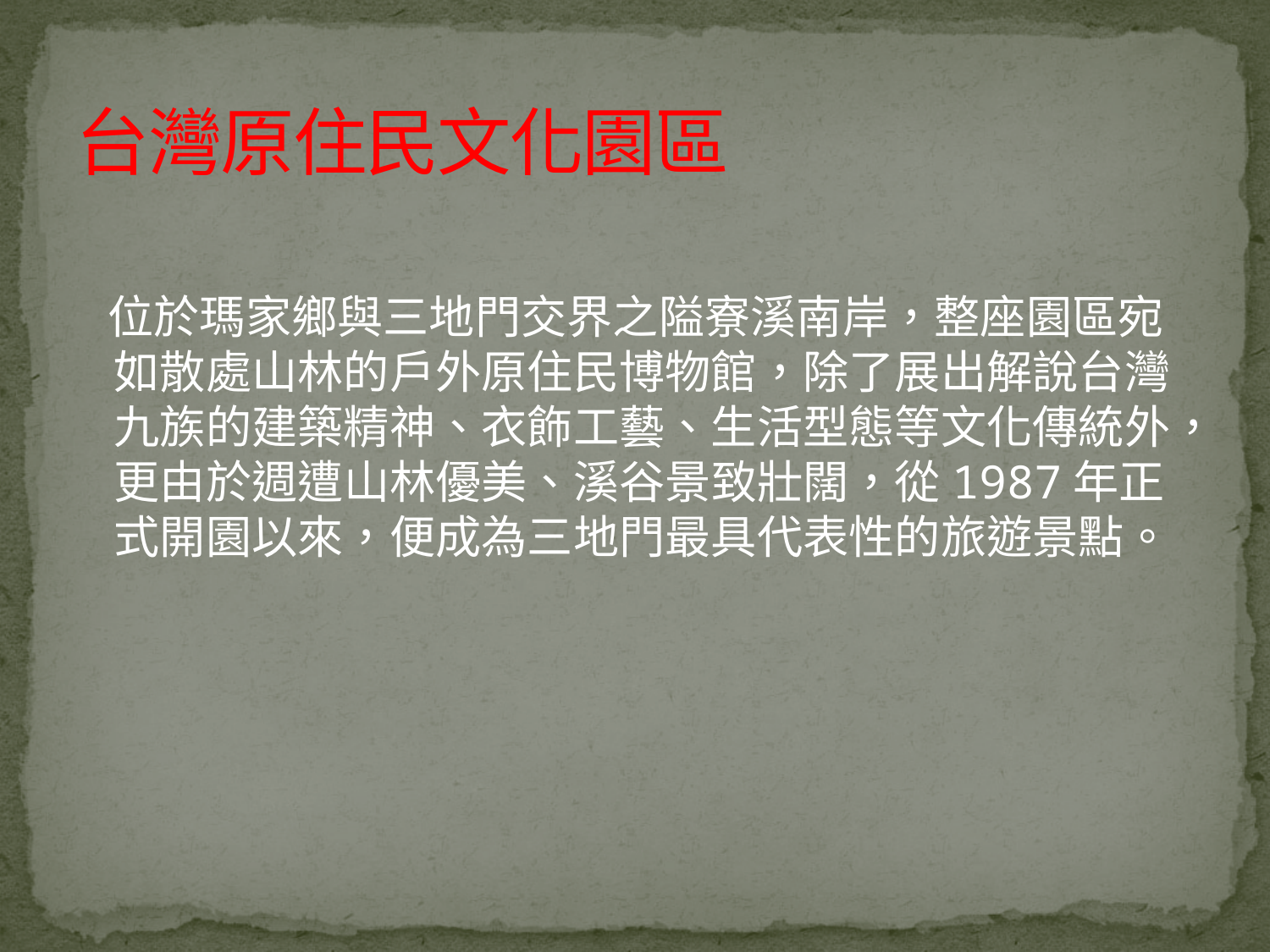

# 台灣原住民文化園區
  位於瑪家鄉與三地門交界之隘寮溪南岸，整座園區宛如散處山林的戶外原住民博物館，除了展出解說台灣九族的建築精神、衣飾工藝、生活型態等文化傳統外，更由於週遭山林優美、溪谷景致壯闊，從1987年正式開園以來，便成為三地門最具代表性的旅遊景點。